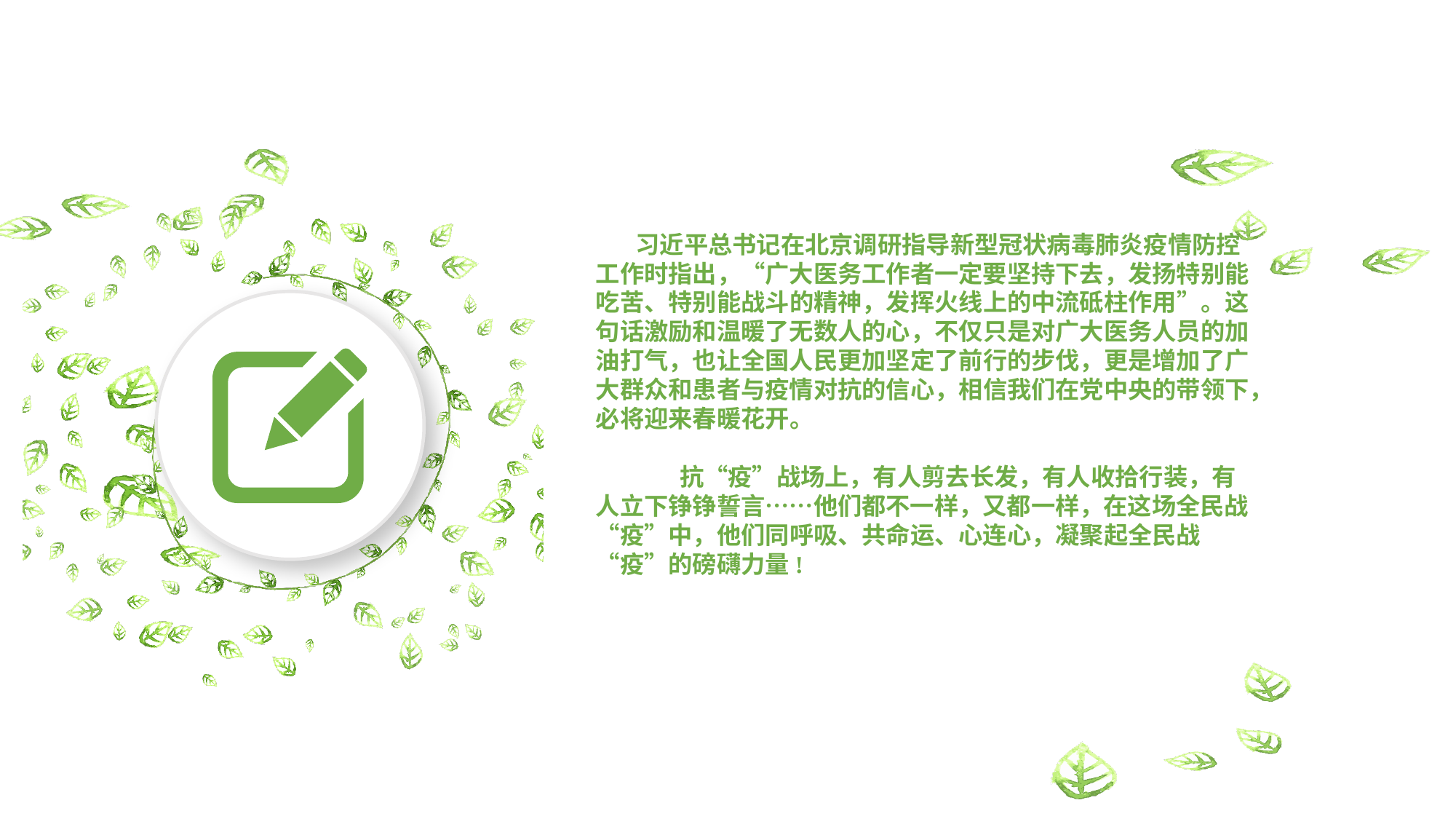

习近平总书记在北京调研指导新型冠状病毒肺炎疫情防控工作时指出，“广大医务工作者一定要坚持下去，发扬特别能吃苦、特别能战斗的精神，发挥火线上的中流砥柱作用”。这句话激励和温暖了无数人的心，不仅只是对广大医务人员的加油打气，也让全国人民更加坚定了前行的步伐，更是增加了广大群众和患者与疫情对抗的信心，相信我们在党中央的带领下，必将迎来春暖花开。

       抗“疫”战场上，有人剪去长发，有人收拾行装，有人立下铮铮誓言……他们都不一样，又都一样，在这场全民战“疫”中，他们同呼吸、共命运、心连心，凝聚起全民战“疫”的磅礴力量!